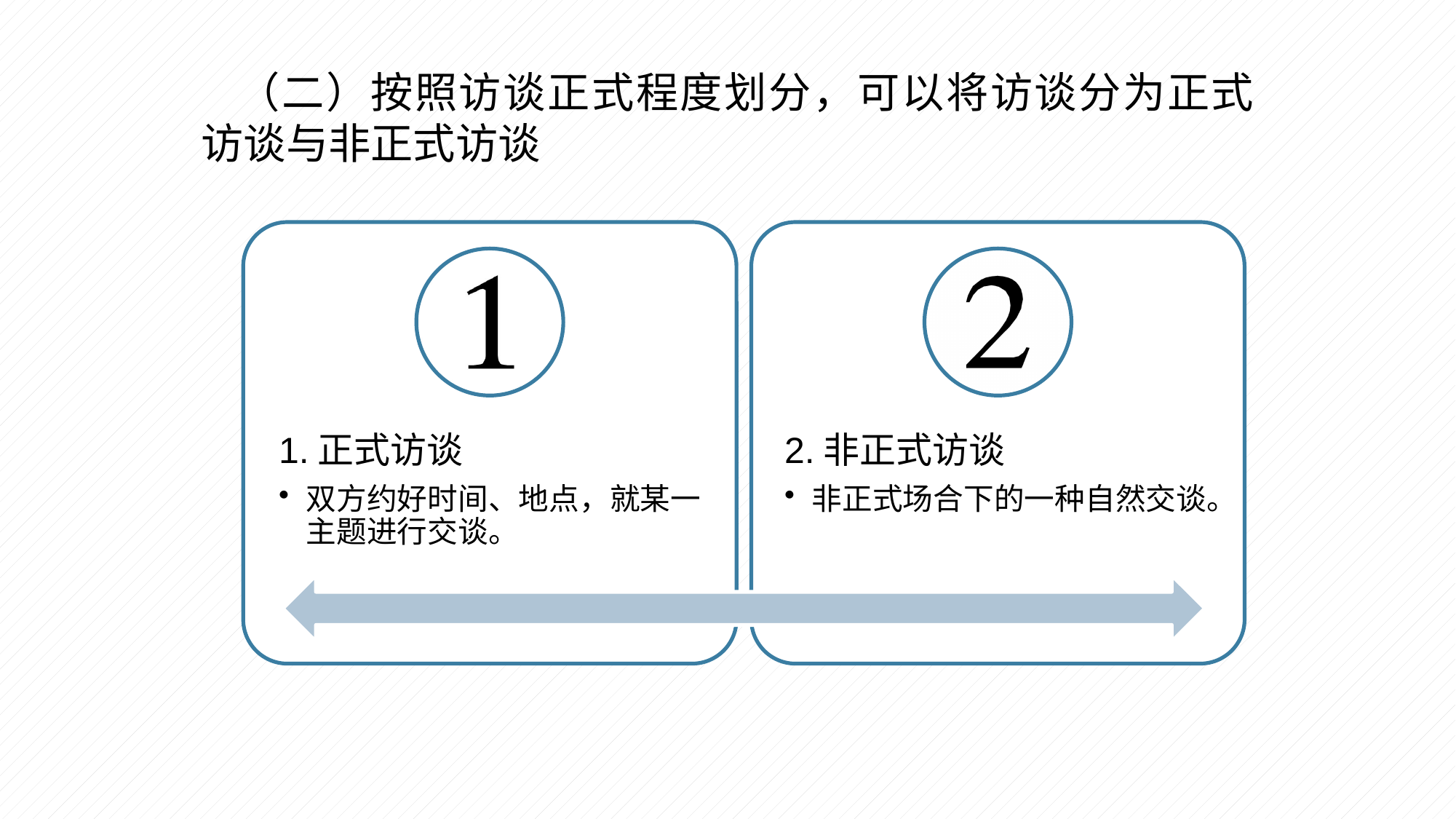

（二）按照访谈正式程度划分，可以将访谈分为正式访谈与非正式访谈
1.正式访谈
双方约好时间、地点，就某一主题进行交谈。
2.非正式访谈
非正式场合下的一种自然交谈。